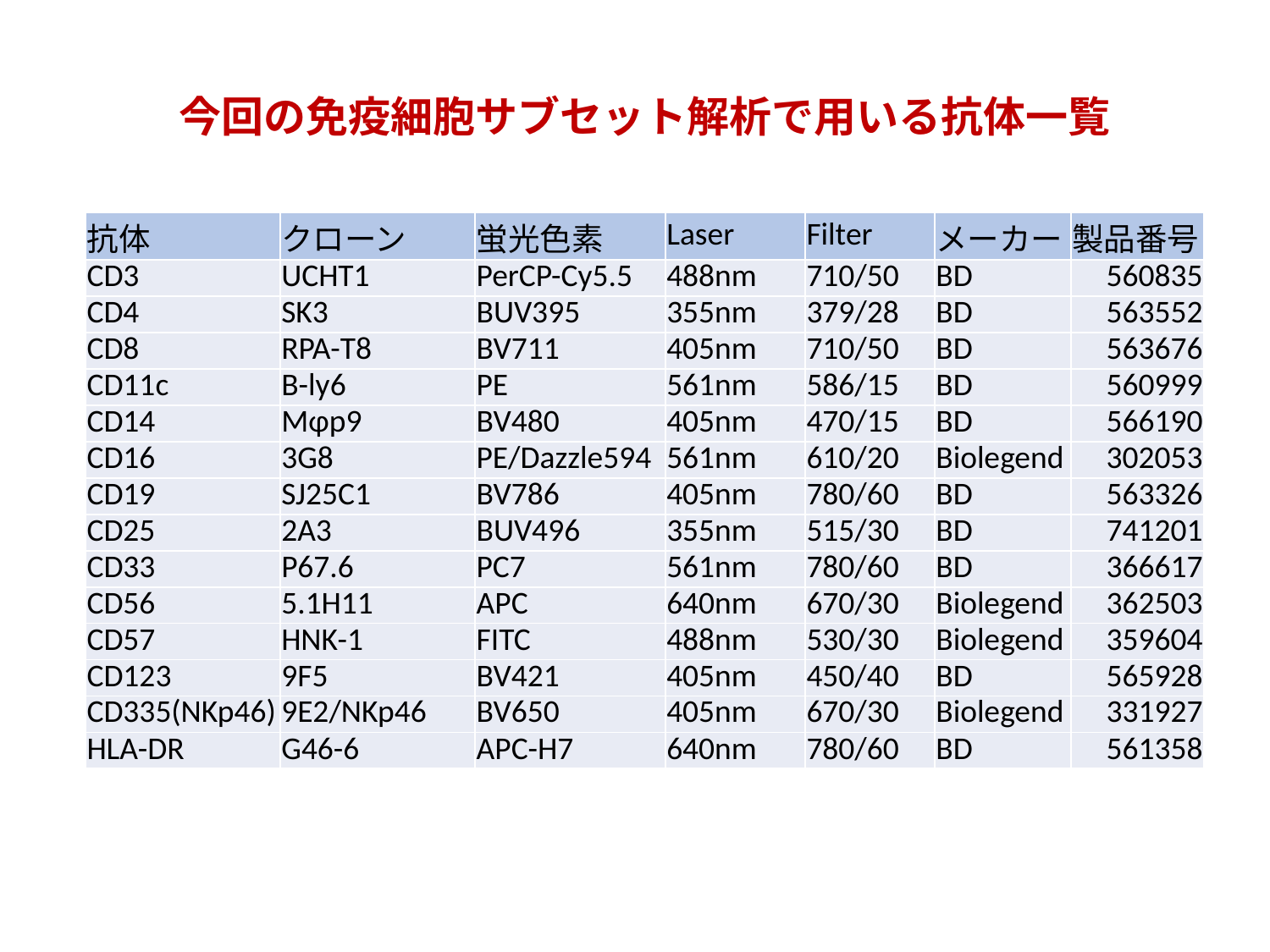

今回の免疫細胞サブセット解析で用いる抗体一覧
| 抗体 | クローン | 蛍光色素 | Laser | Filter | メーカー | 製品番号 |
| --- | --- | --- | --- | --- | --- | --- |
| CD3 | UCHT1 | PerCP-Cy5.5 | 488nm | 710/50 | BD | 560835 |
| CD4 | SK3 | BUV395 | 355nm | 379/28 | BD | 563552 |
| CD8 | RPA-T8 | BV711 | 405nm | 710/50 | BD | 563676 |
| CD11c | B-ly6 | PE | 561nm | 586/15 | BD | 560999 |
| CD14 | Mφp9 | BV480 | 405nm | 470/15 | BD | 566190 |
| CD16 | 3G8 | PE/Dazzle594 | 561nm | 610/20 | Biolegend | 302053 |
| CD19 | SJ25C1 | BV786 | 405nm | 780/60 | BD | 563326 |
| CD25 | 2A3 | BUV496 | 355nm | 515/30 | BD | 741201 |
| CD33 | P67.6 | PC7 | 561nm | 780/60 | BD | 366617 |
| CD56 | 5.1H11 | APC | 640nm | 670/30 | Biolegend | 362503 |
| CD57 | HNK-1 | FITC | 488nm | 530/30 | Biolegend | 359604 |
| CD123 | 9F5 | BV421 | 405nm | 450/40 | BD | 565928 |
| CD335(NKp46) | 9E2/NKp46 | BV650 | 405nm | 670/30 | Biolegend | 331927 |
| HLA-DR | G46-6 | APC-H7 | 640nm | 780/60 | BD | 561358 |